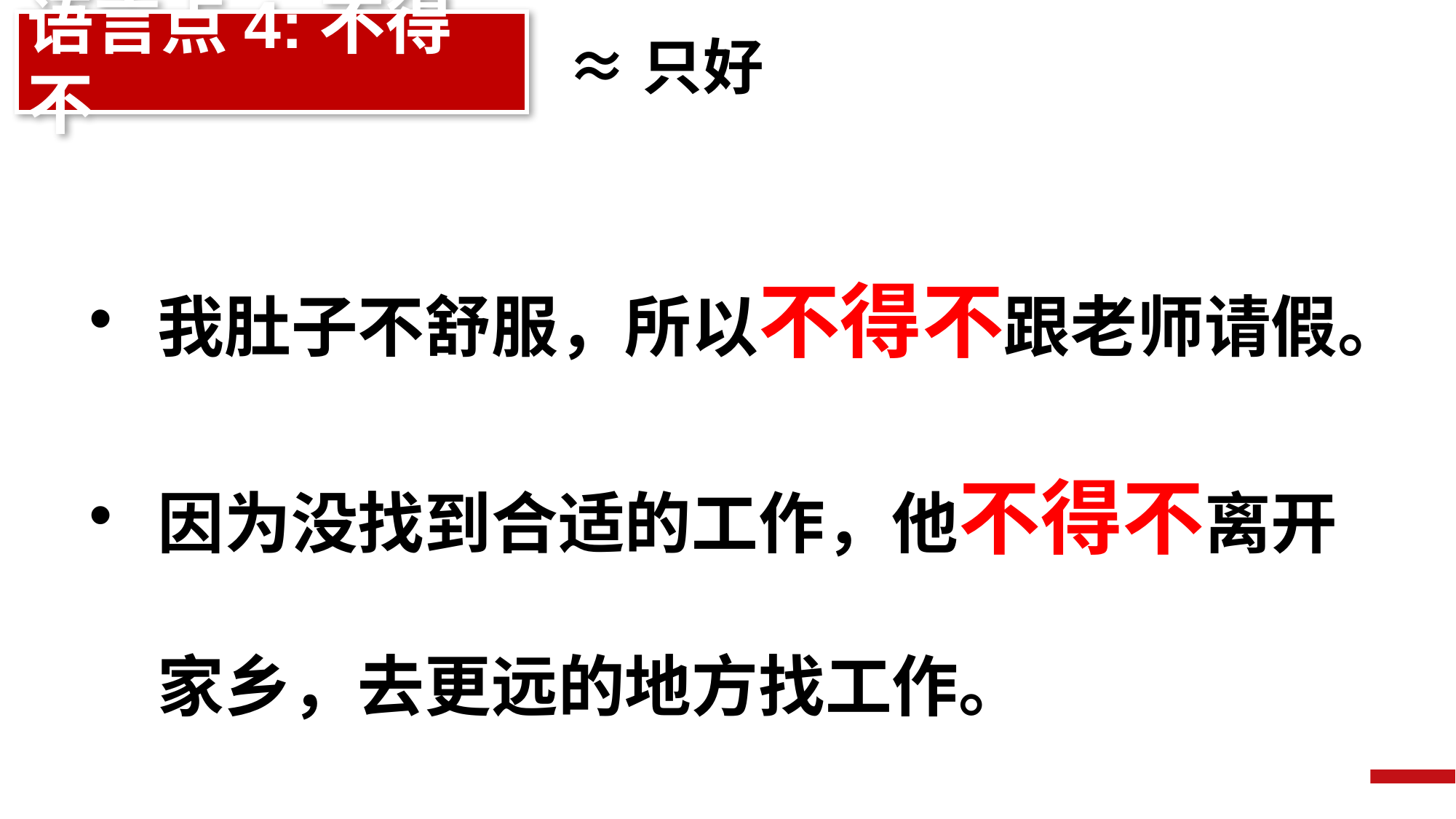

语言点4:不得不
≈只好
我肚子不舒服，所以不得不跟老师请假。
因为没找到合适的工作，他不得不离开家乡，去更远的地方找工作。